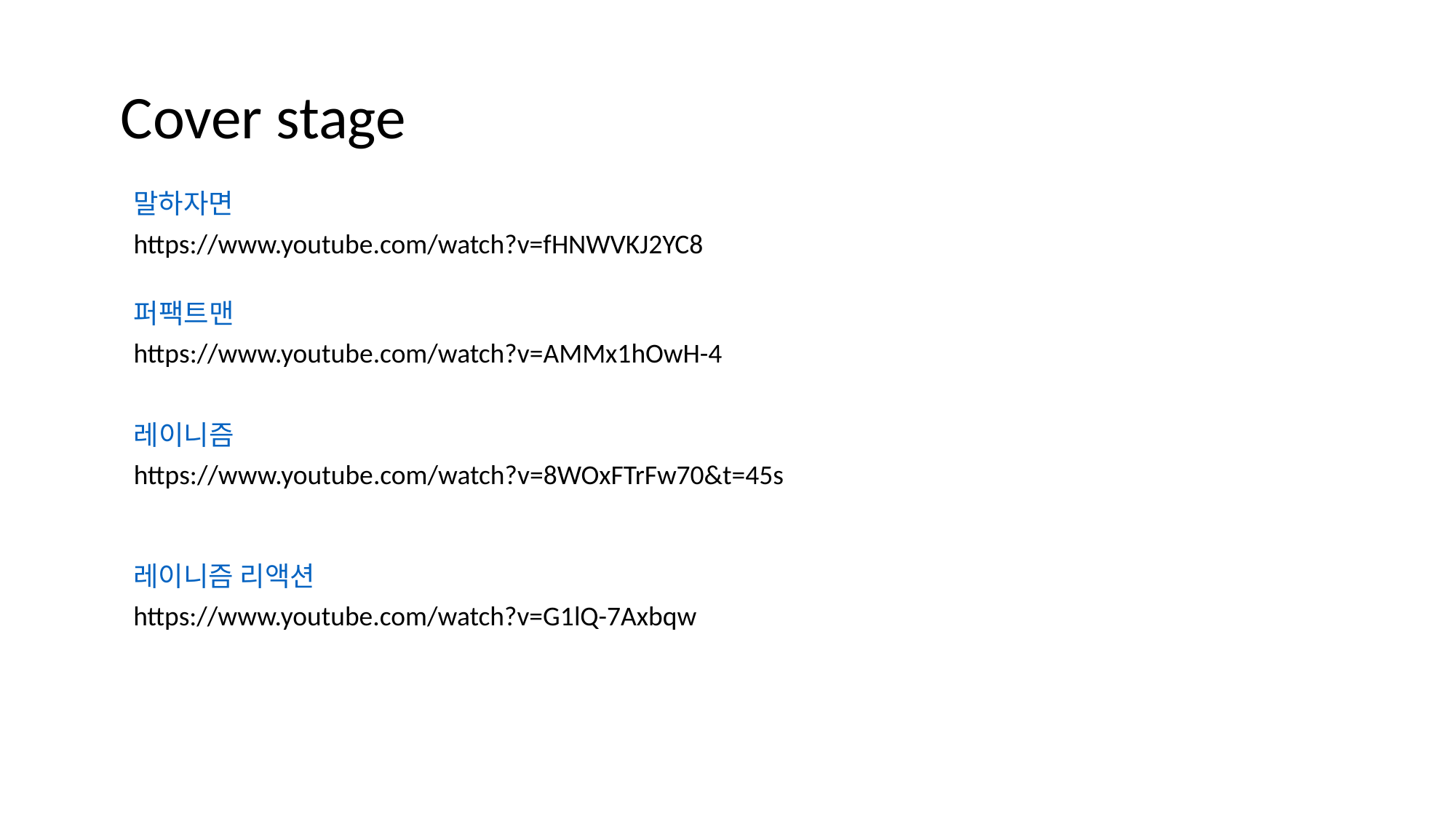

Cover stage

말하자면
https://www.youtube.com/watch?v=fHNWVKJ2YC8
퍼팩트맨
https://www.youtube.com/watch?v=AMMx1hOwH-4
레이니즘
https://www.youtube.com/watch?v=8WOxFTrFw70&t=45s
레이니즘 리액션
https://www.youtube.com/watch?v=G1lQ-7Axbqw